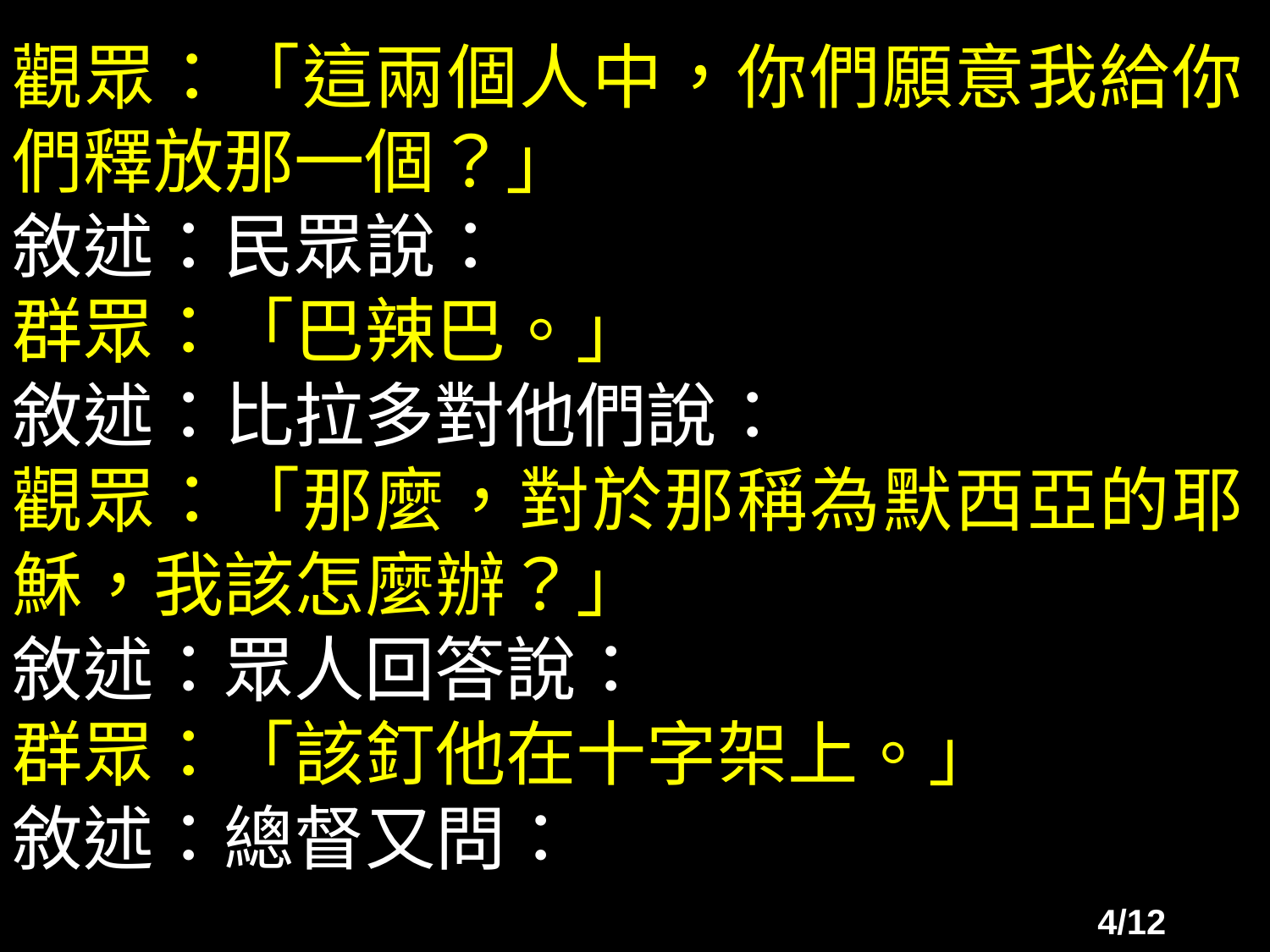

觀眾：「這兩個人中，你們願意我給你們釋放那一個？」
敘述：民眾說：
群眾：「巴辣巴。」
敘述：比拉多對他們說：
觀眾：「那麼，對於那稱為默西亞的耶穌，我該怎麼辦？」
敘述：眾人回答說：
群眾：「該釘他在十字架上。」
敘述：總督又問：
4/12